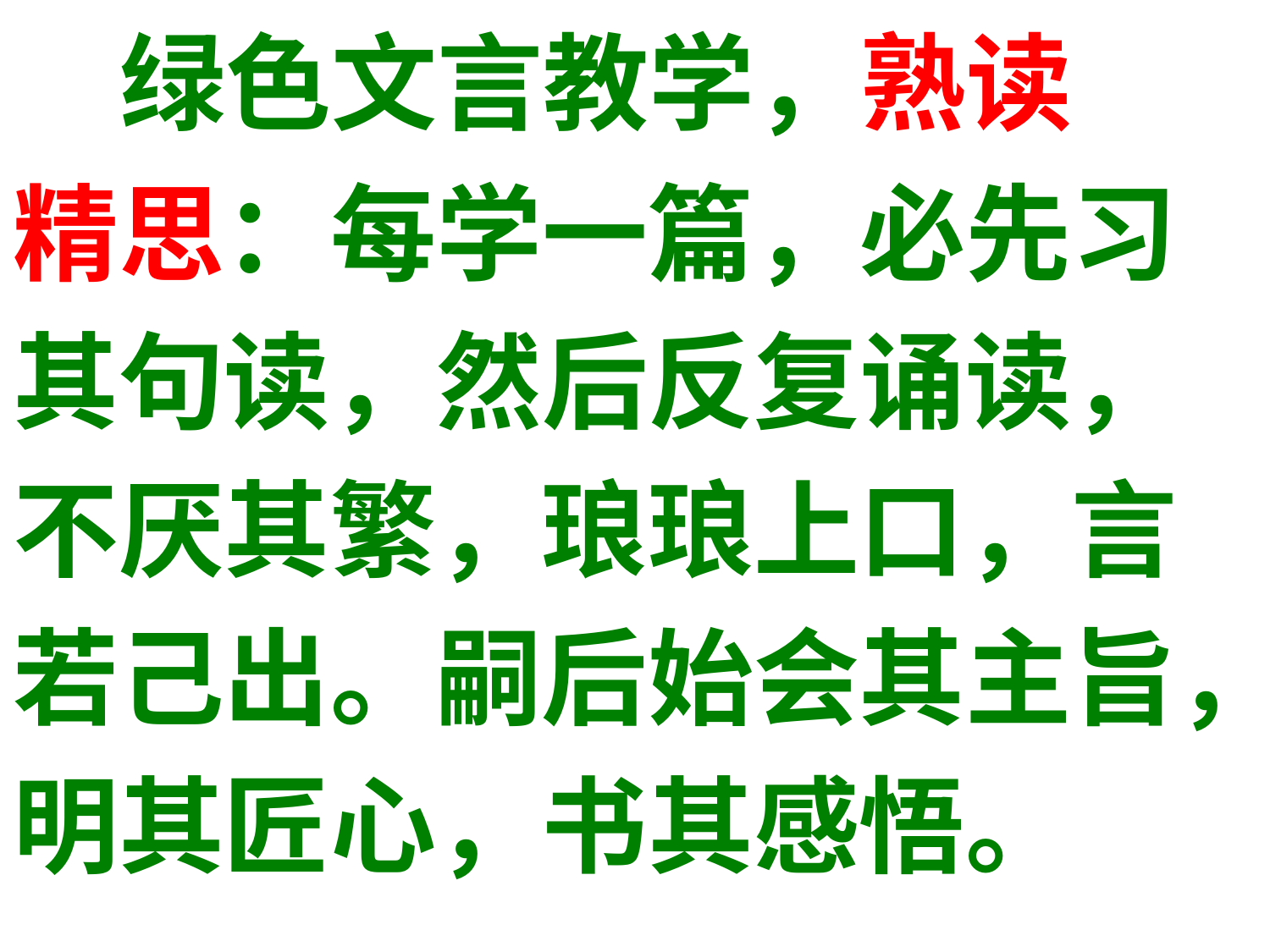

绿色文言教学，熟读
精思：每学一篇，必先习
其句读，然后反复诵读，
不厌其繁，琅琅上口，言
若己出。嗣后始会其主旨，
明其匠心，书其感悟。